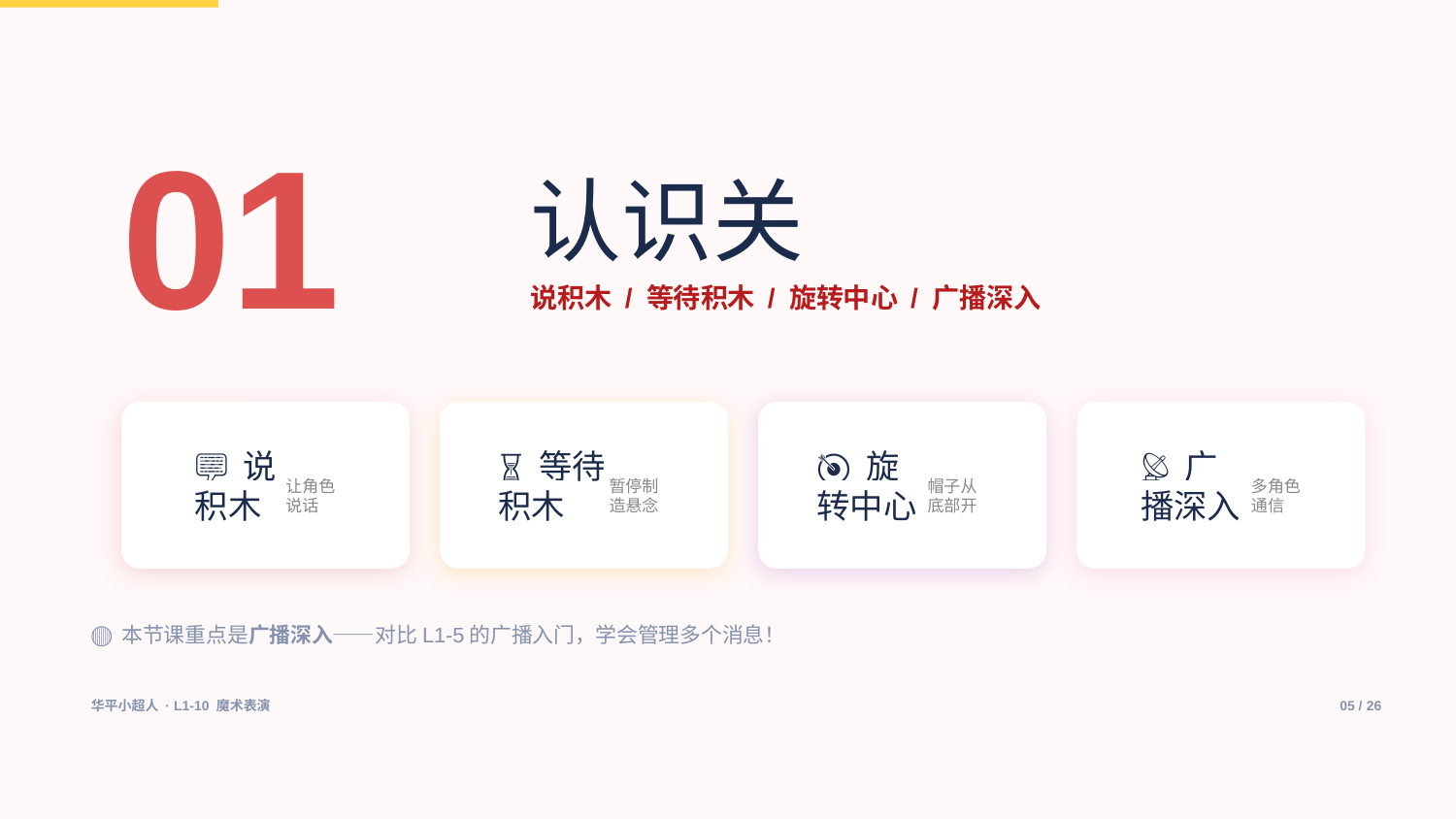

01
认识关
说积木 / 等待积木 / 旋转中心 / 广播深入

💬 说积木
⏳ 等待积木
🎯 旋转中心
📡 广播深入
让角色说话
暂停制造悬念
帽子从底部开
多角色通信
🔴 本节课重点是广播深入——对比L1-5的广播入门，学会管理多个消息！
华平小超人 · L1-10 魔术表演
05 / 26